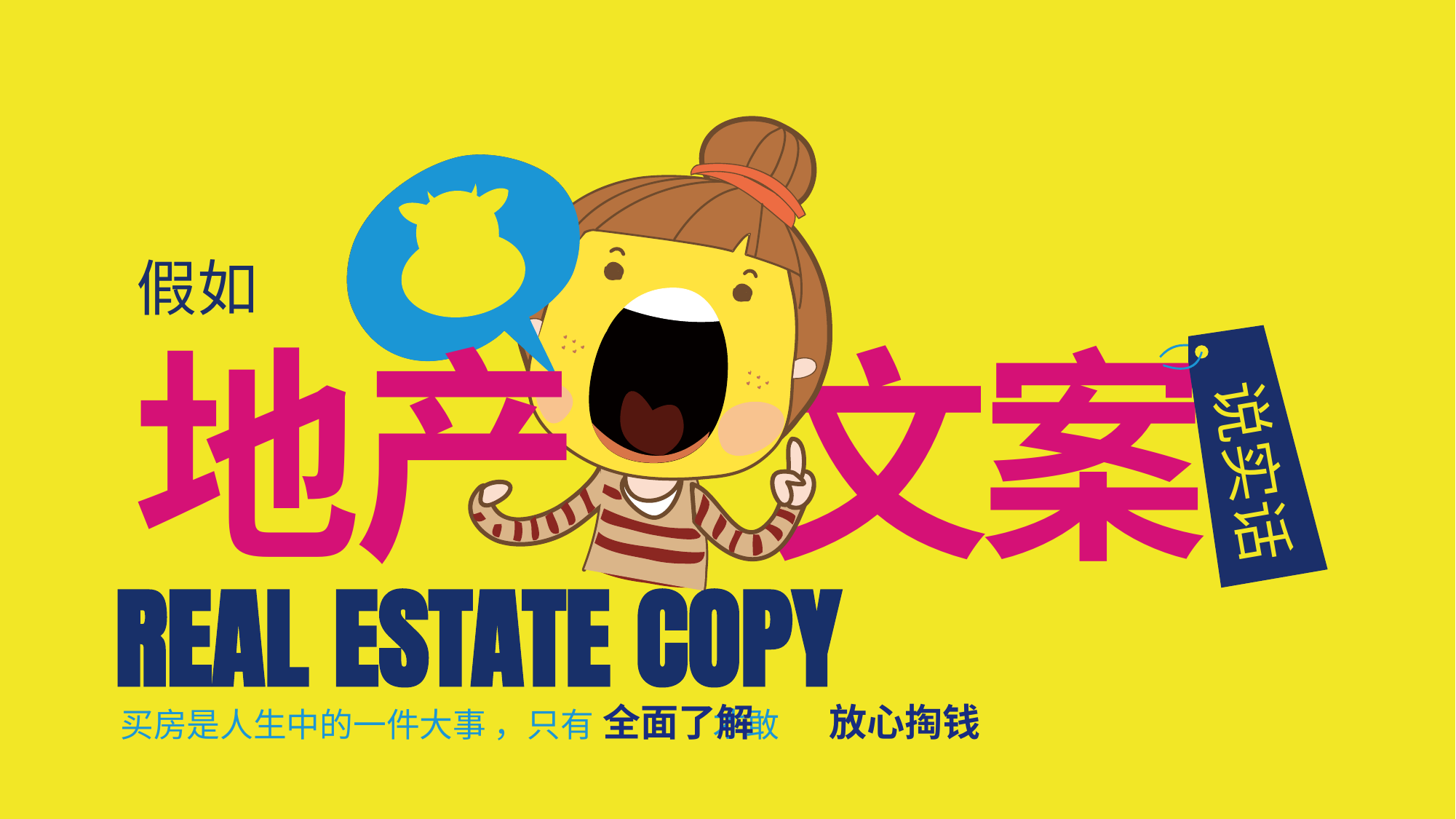

假如
地
产
文
案

说实话

REAL ESTATE COPY
全面了解
放心掏钱
买房是人生中的一件大事 ，只有                才敢